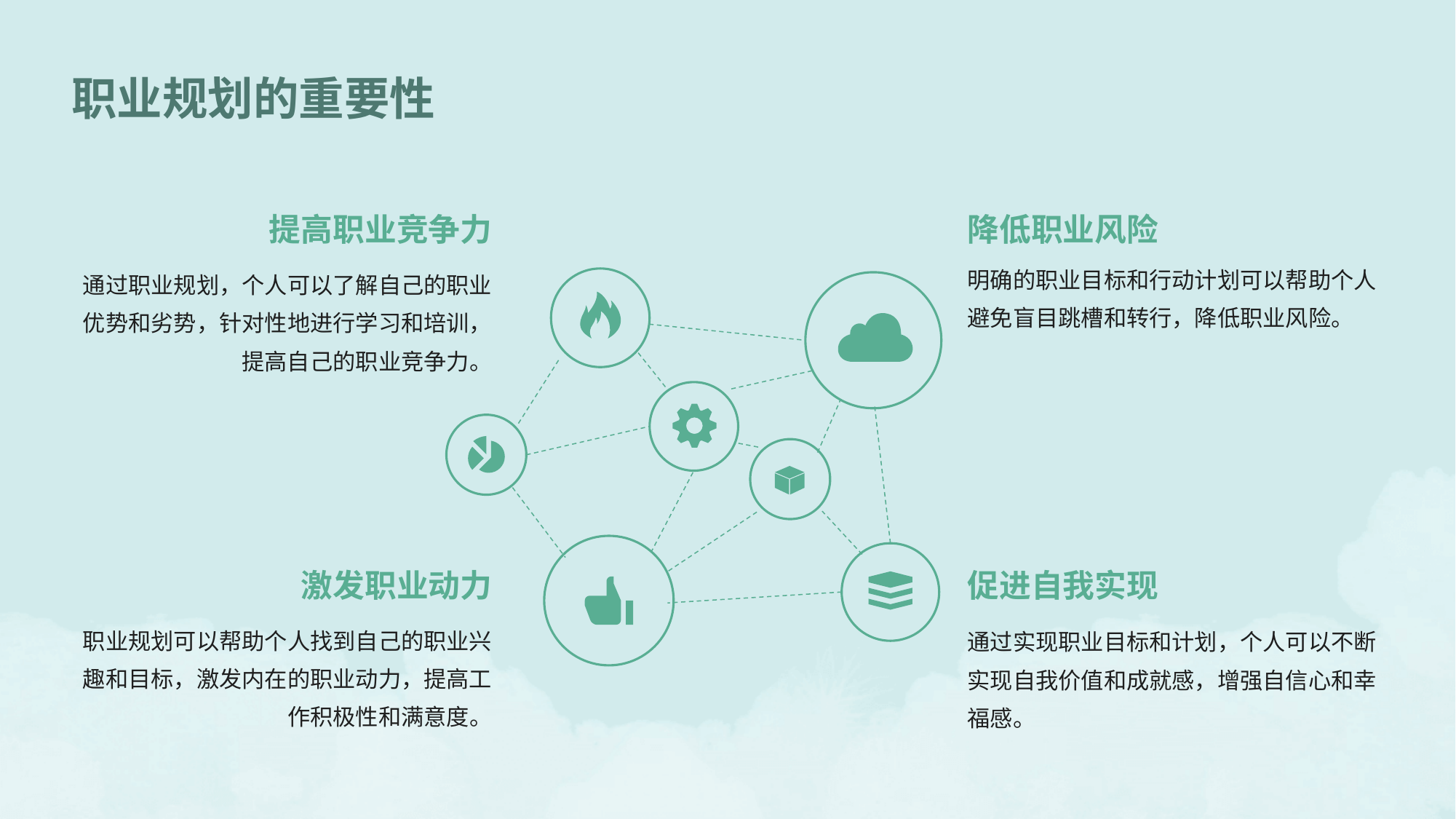

职业规划的重要性
提高职业竞争力
降低职业风险
明确的职业目标和行动计划可以帮助个人避免盲目跳槽和转行，降低职业风险。
通过职业规划，个人可以了解自己的职业优势和劣势，针对性地进行学习和培训，提高自己的职业竞争力。

激发职业动力

促进自我实现

职业规划可以帮助个人找到自己的职业兴趣和目标，激发内在的职业动力，提高工作积极性和满意度。
通过实现职业目标和计划，个人可以不断实现自我价值和成就感，增强自信心和幸福感。